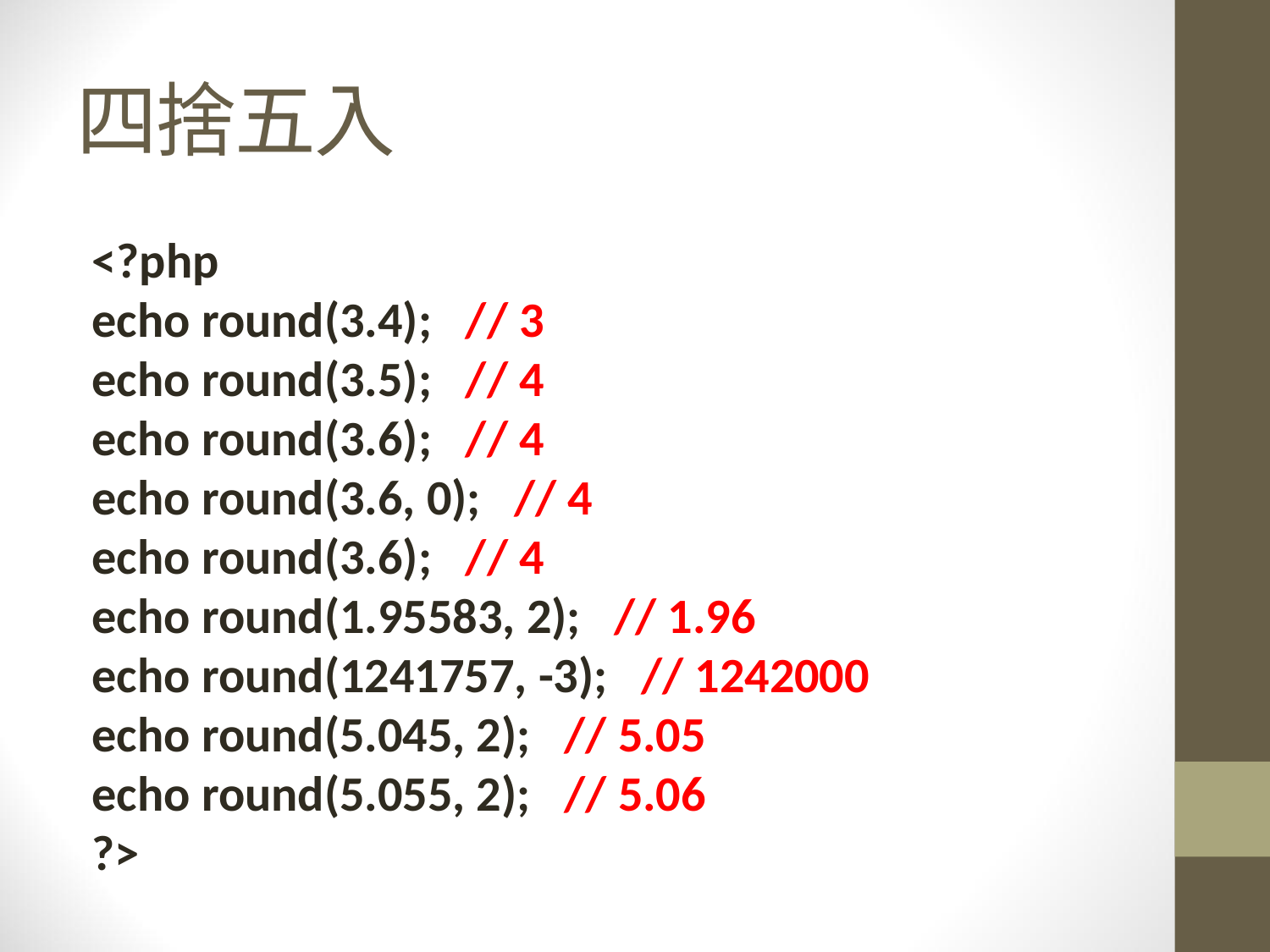

# 四捨五入
<?php
echo round(3.4);   // 3
echo round(3.5);   // 4
echo round(3.6);   // 4
echo round(3.6, 0);   // 4
echo round(3.6);   // 4
echo round(1.95583, 2);   // 1.96
echo round(1241757, -3);   // 1242000
echo round(5.045, 2);   // 5.05
echo round(5.055, 2);   // 5.06
?>